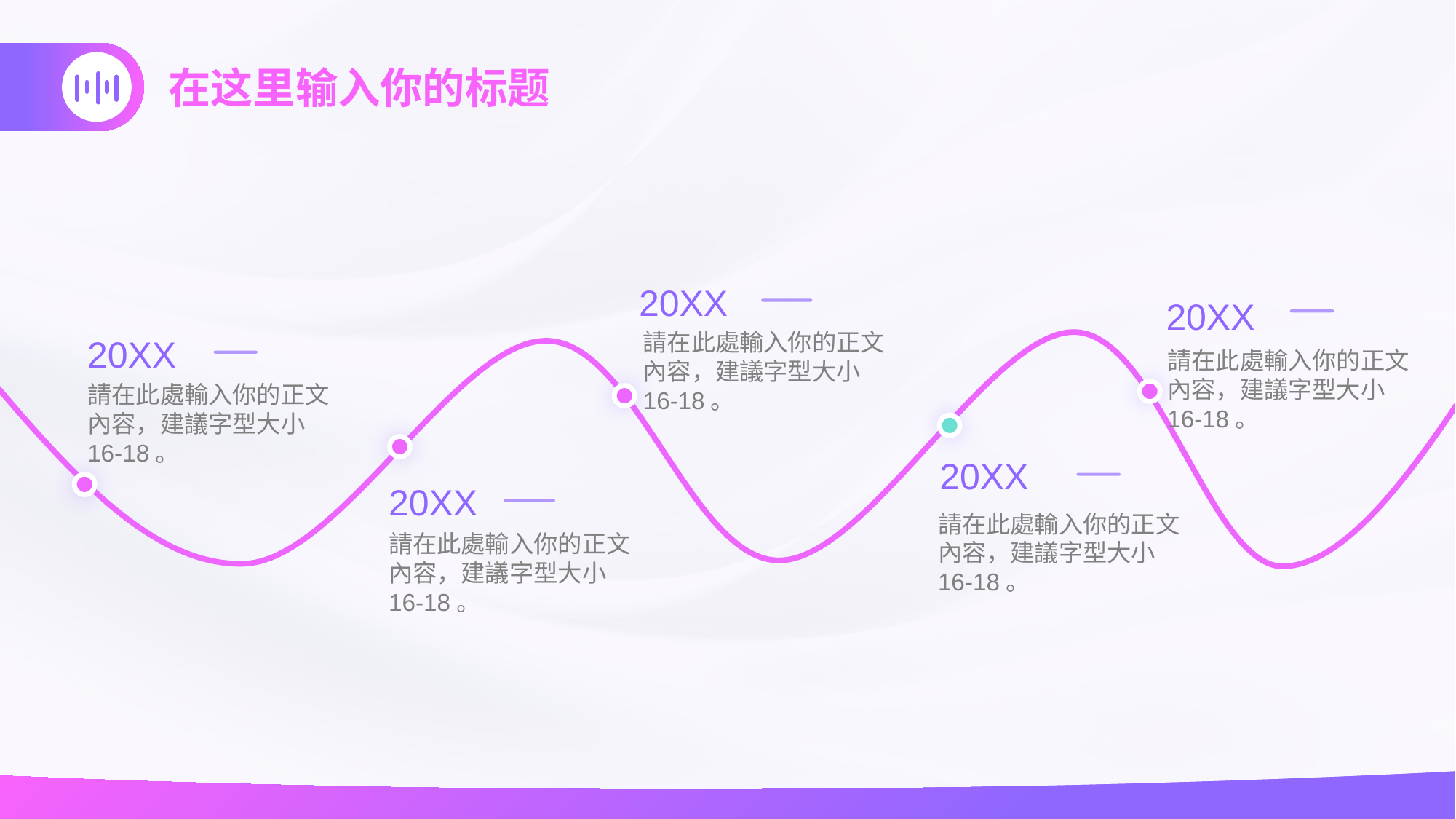

20XX
20XX

請在此處輸入你的正文內容，建議字型大小16-18。
20XX
請在此處輸入你的正文內容，建議字型大小16-18。
請在此處輸入你的正文內容，建議字型大小16-18。

20XX

20XX
請在此處輸入你的正文內容，建議字型大小16-18。
請在此處輸入你的正文內容，建議字型大小16-18。